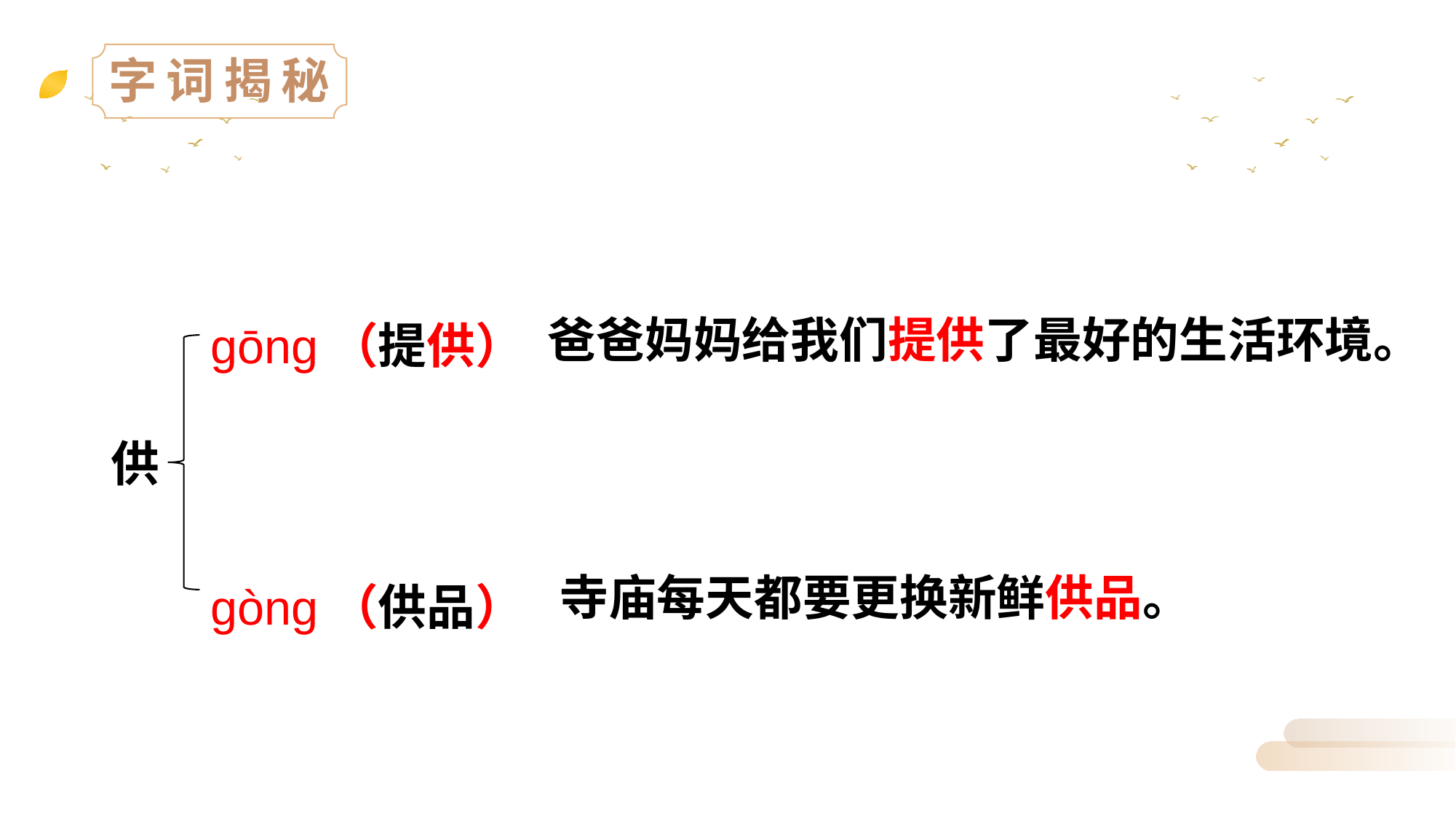

小学学科网  xuekeedu.com
小学学科网  xuekeedu.com
小学学科网  xuekeedu.com
gōng（提供）

gòng（供品）

爸爸妈妈给我们提供了最好的生活环境。
供
寺庙每天都要更换新鲜供品。